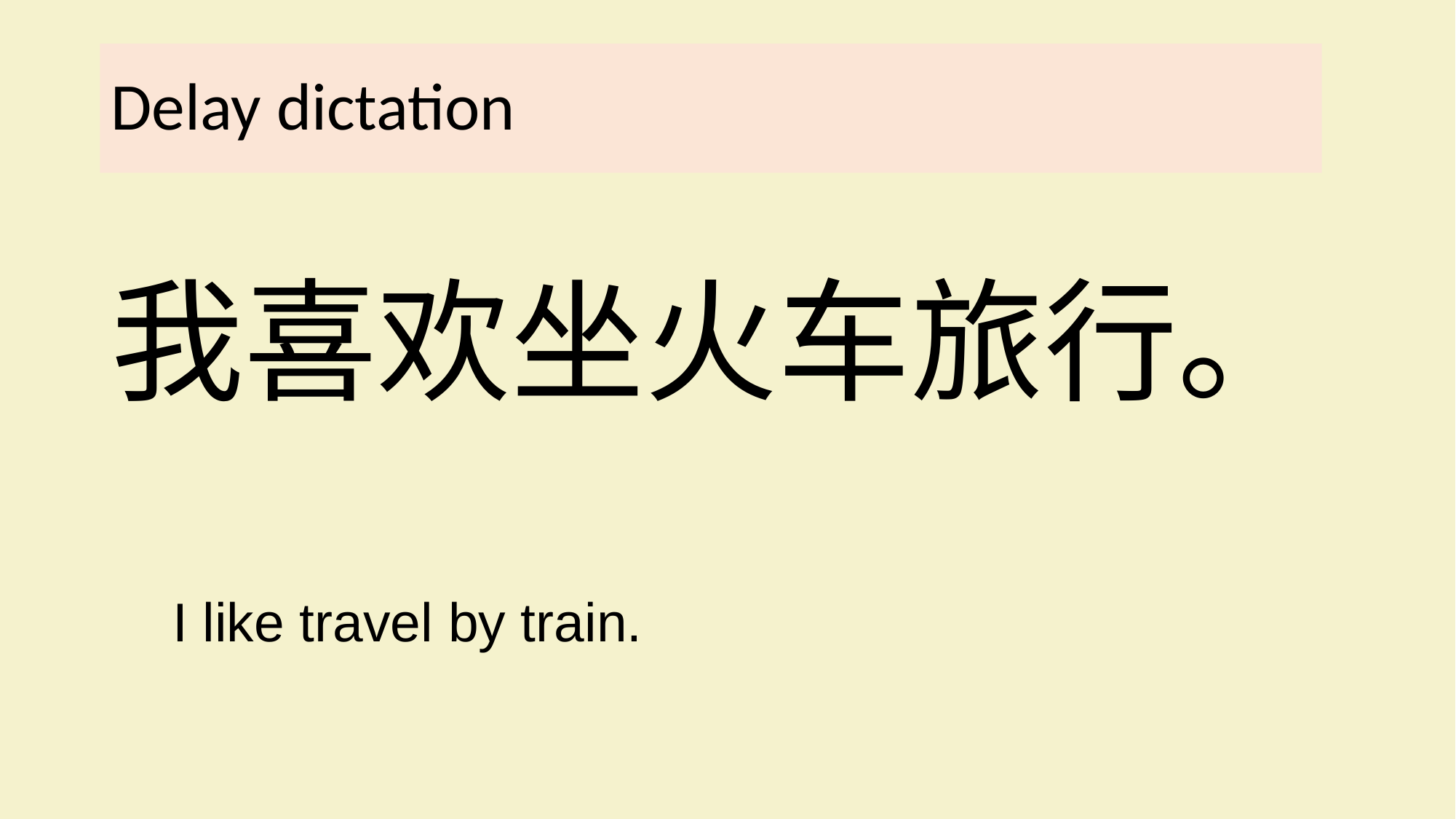

# Delay dictation
我喜欢坐火车旅行。
I like travel by train.